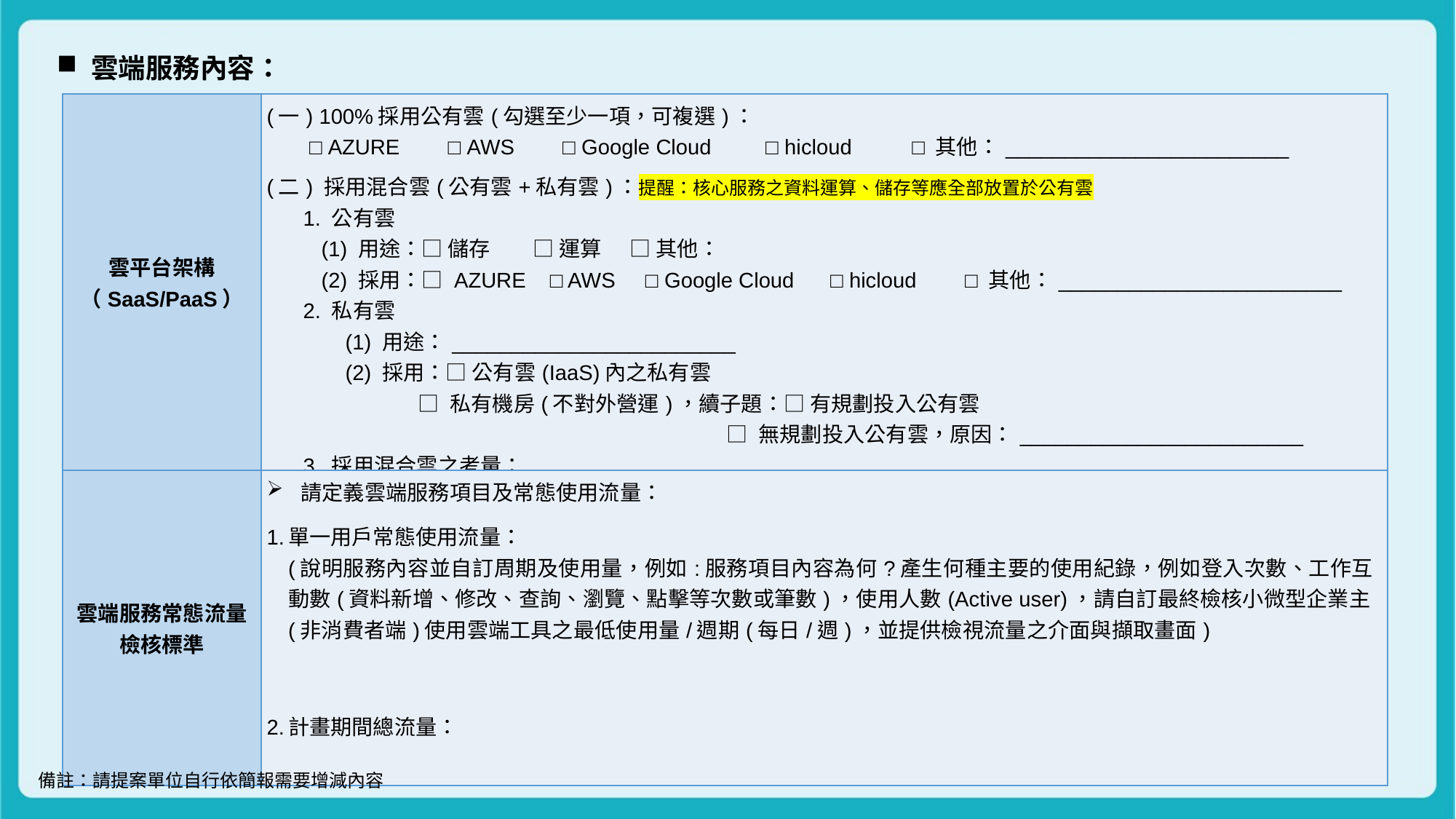

雲端服務內容：
| 雲平台架構（SaaS/PaaS） | (一) 100%採用公有雲(勾選至少一項，可複選)： □ AZURE □ AWS □ Google Cloud □ hicloud □ 其他：\_\_\_\_\_\_\_\_\_\_\_\_\_\_\_\_\_\_\_\_\_\_\_\_ (二) 採用混合雲(公有雲+私有雲)：提醒：核心服務之資料運算、儲存等應全部放置於公有雲 1. 公有雲 (1) 用途：□ 儲存 □ 運算 □ 其他： (2) 採用：□ AZURE □ AWS □ Google Cloud □ hicloud □ 其他：\_\_\_\_\_\_\_\_\_\_\_\_\_\_\_\_\_\_\_\_\_\_\_\_ 2. 私有雲 (1) 用途：\_\_\_\_\_\_\_\_\_\_\_\_\_\_\_\_\_\_\_\_\_\_\_\_ (2) 採用：□ 公有雲(IaaS)內之私有雲 □ 私有機房(不對外營運)，續子題：□ 有規劃投入公有雲 □ 無規劃投入公有雲，原因：\_\_\_\_\_\_\_\_\_\_\_\_\_\_\_\_\_\_\_\_\_\_\_\_ 3. 採用混合雲之考量： □ 客戶要求 □ 成本考量 □ 安全性 □ 資源掌握程度高 □ 其他：\_\_\_\_\_\_\_\_\_\_\_\_\_\_\_\_\_\_\_\_\_\_\_\_ |
| --- | --- |
| 雲端服務常態流量 檢核標準 | 請定義雲端服務項目及常態使用流量： 單一用戶常態使用流量： (說明服務內容並自訂周期及使用量，例如:服務項目內容為何?產生何種主要的使用紀錄，例如登入次數、工作互動數(資料新增、修改、查詢、瀏覽、點擊等次數或筆數)，使用人數(Active user)，請自訂最終檢核小微型企業主(非消費者端)使用雲端工具之最低使用量/週期(每日/週)，並提供檢視流量之介面與擷取畫面)   計畫期間總流量： |
備註：請提案單位自行依簡報需要增減內容